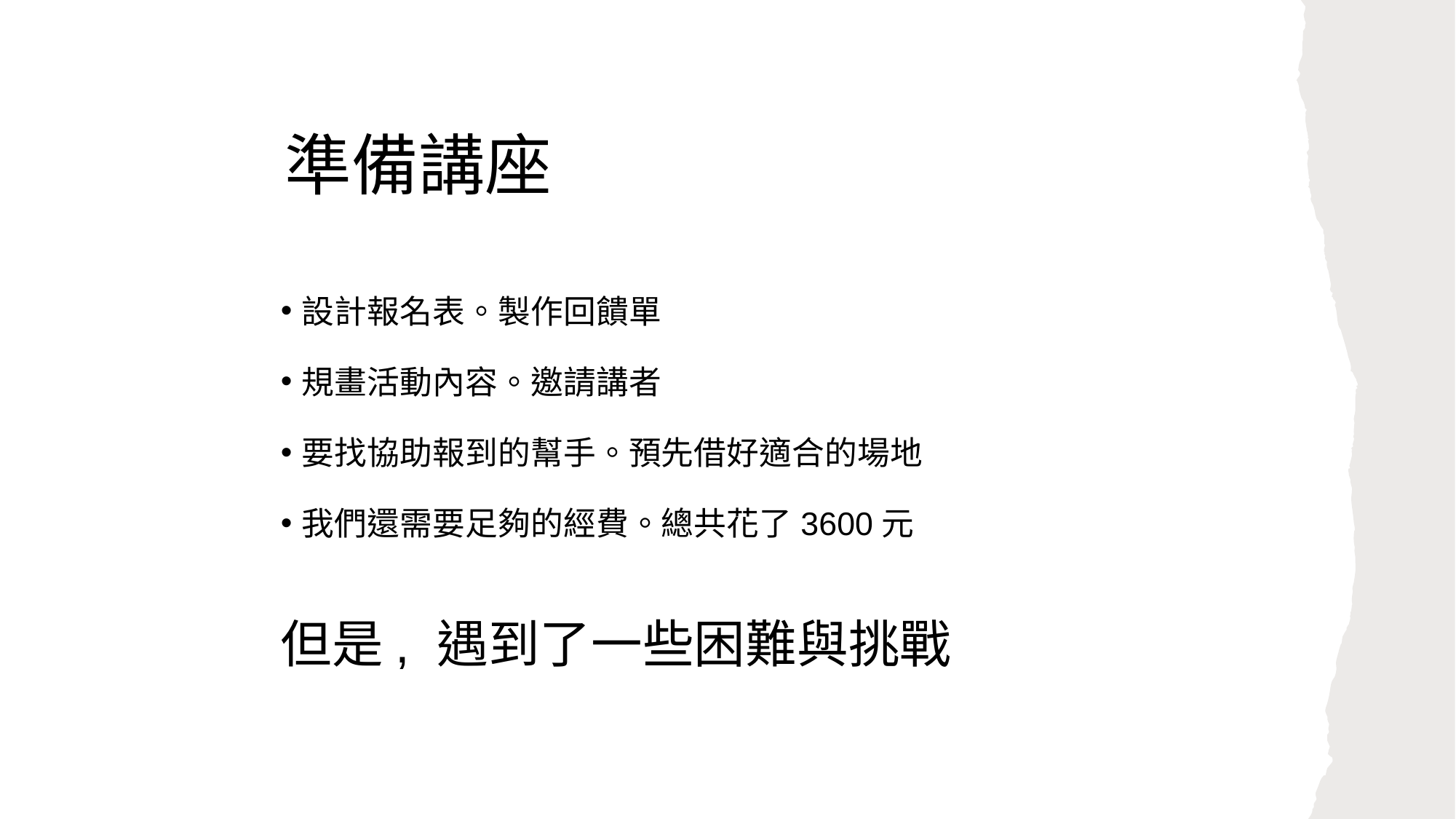

# 準備講座
設計報名表。製作回饋單
規畫活動內容。邀請講者
要找協助報到的幫手。預先借好適合的場地
我們還需要足夠的經費。總共花了3600元
但是, 遇到了一些困難與挑戰